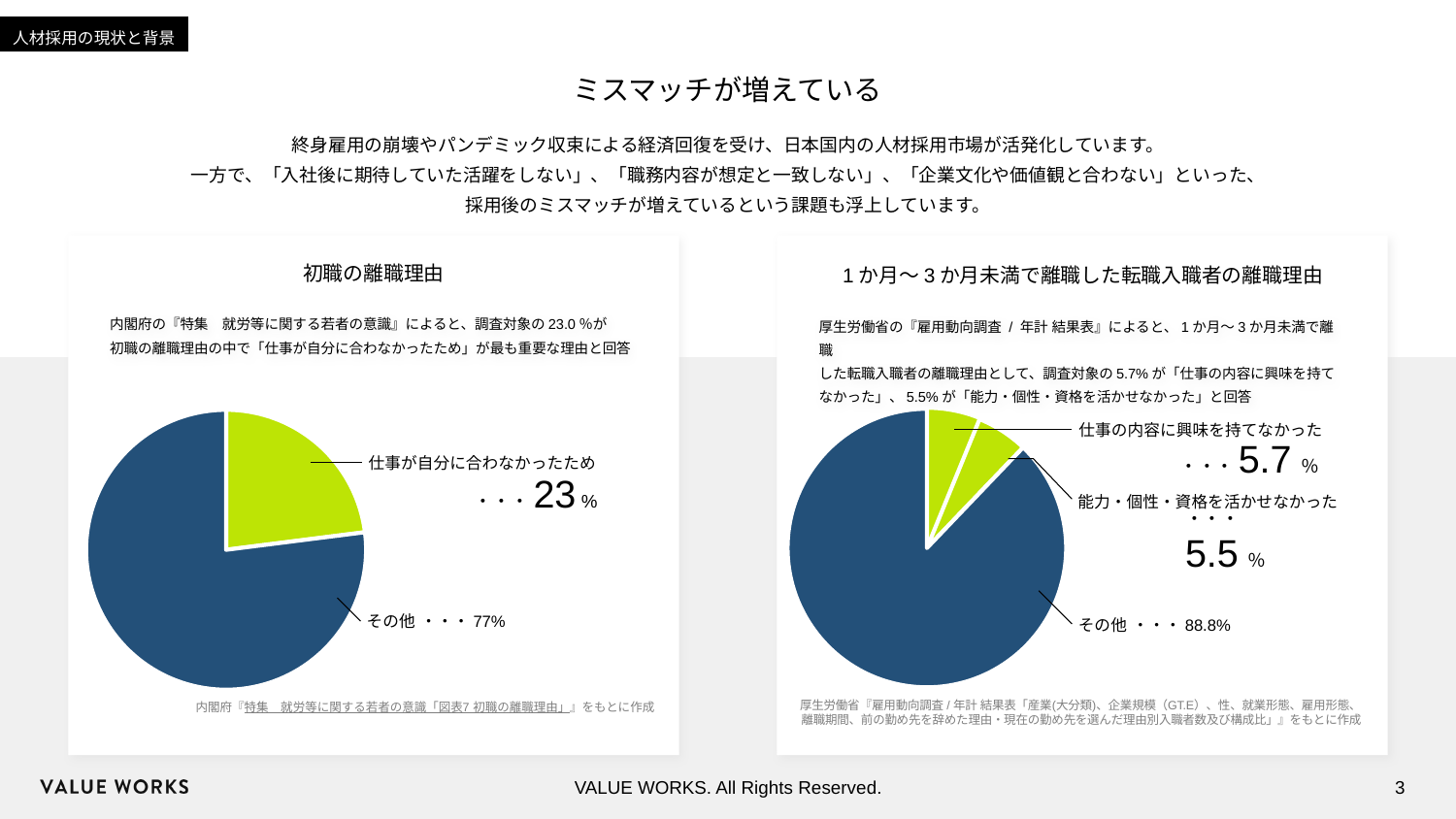

人材採用の現状と背景
ミスマッチが増えている
終身雇用の崩壊やパンデミック収束による経済回復を受け、日本国内の人材採用市場が活発化しています。
一方で、「入社後に期待していた活躍をしない」、「職務内容が想定と一致しない」、「企業文化や価値観と合わない」といった、採用後のミスマッチが増えているという課題も浮上しています。

初職の離職理由
1か月～3か月未満で離職した転職入職者の離職理由
内閣府の『特集　就労等に関する若者の意識』によると、調査対象の23.0％が
初職の離職理由の中で「仕事が自分に合わなかったため」が最も重要な理由と回答

厚生労働省の『雇用動向調査 / 年計 結果表』によると、1か月～3か月未満で離職
した転職入職者の離職理由として、調査対象の5.7%が「仕事の内容に興味を持て
なかった」、5.5%が「能力・個性・資格を活かせなかった」と回答

### Chart

| Category | 売上高 |
|---|---|
| 第 1 四半期 | 5.7 |
| 第 2 四半期 | 5.5 |
| 第 3 四半期 | 81.0 |
| 第 4 四半期 | None |

### Chart

| Category | 列2 |
|---|---|
|  | 23.0 |
|  | 77.0 |
|  | None |
|  | None |
|  | None |
|  | None |
|  | None |
|  | None |
仕事の内容に興味を持てなかった
・・・5.7％
仕事が自分に合わなかったため

・・・23 %
能力・個性・資格を活かせなかった
・・・5.5％
その他
・・・77%
その他
・・・88.8%
厚生労働省『雇用動向調査 / 年計 結果表「産業(大分類)、企業規模（GT.E）、性、就業形態、雇用形態、
離職期間、前の勤め先を辞めた理由・現在の勤め先を選んだ理由別入職者数及び構成比」』をもとに作成
内閣府『特集　就労等に関する若者の意識「図表7 初職の離職理由」』をもとに作成
VALUE WORKS. All Rights Reserved.
3